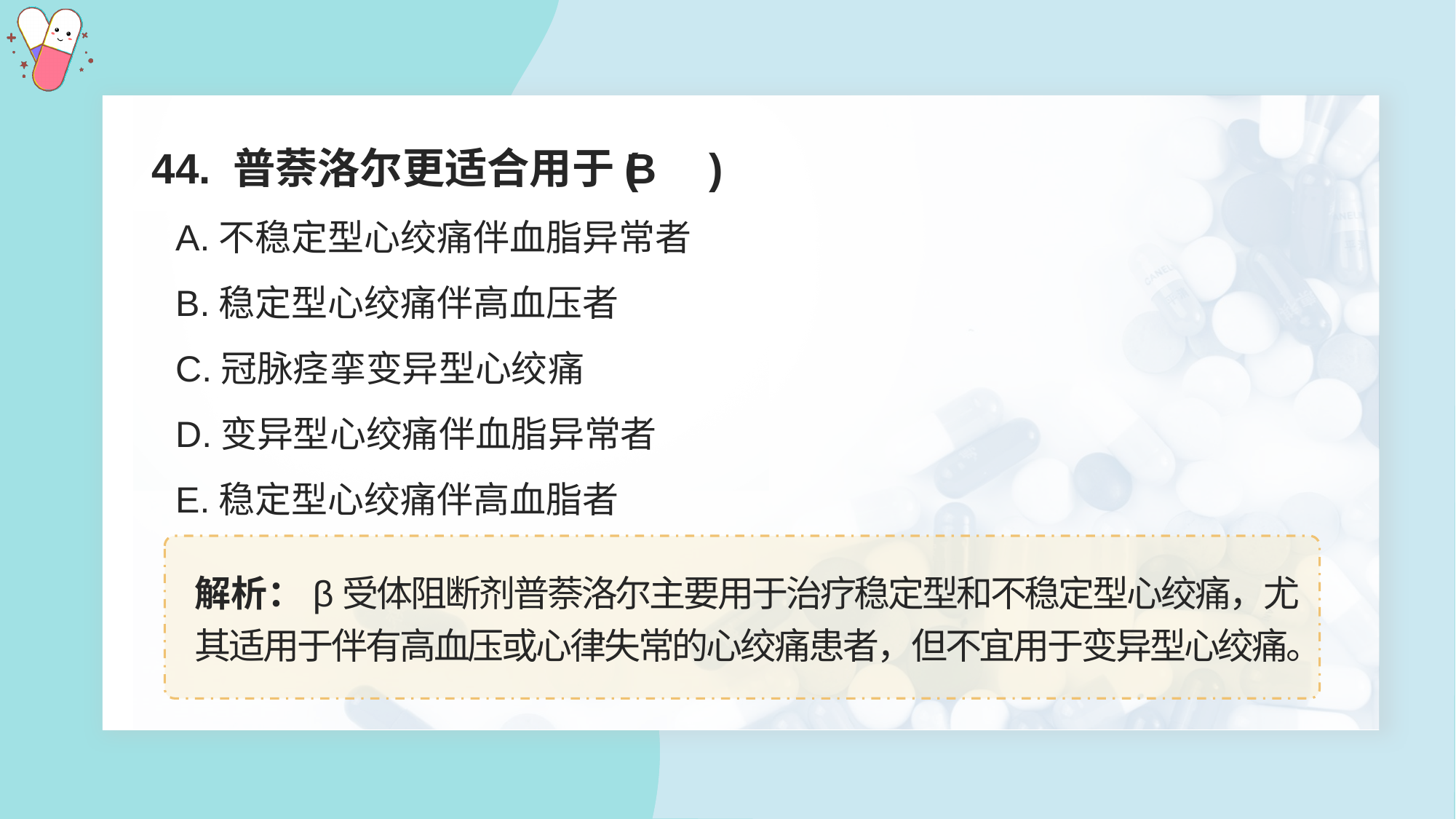

44. 普萘洛尔更适合用于(      )
B
A.不稳定型心绞痛伴血脂异常者
B.稳定型心绞痛伴高血压者
C.冠脉痉挛变异型心绞痛
D.变异型心绞痛伴血脂异常者
E.稳定型心绞痛伴高血脂者

解析：β受体阻断剂普萘洛尔主要用于治疗稳定型和不稳定型心绞痛，尤其适用于伴有高血压或心律失常的心绞痛患者，但不宜用于变异型心绞痛。